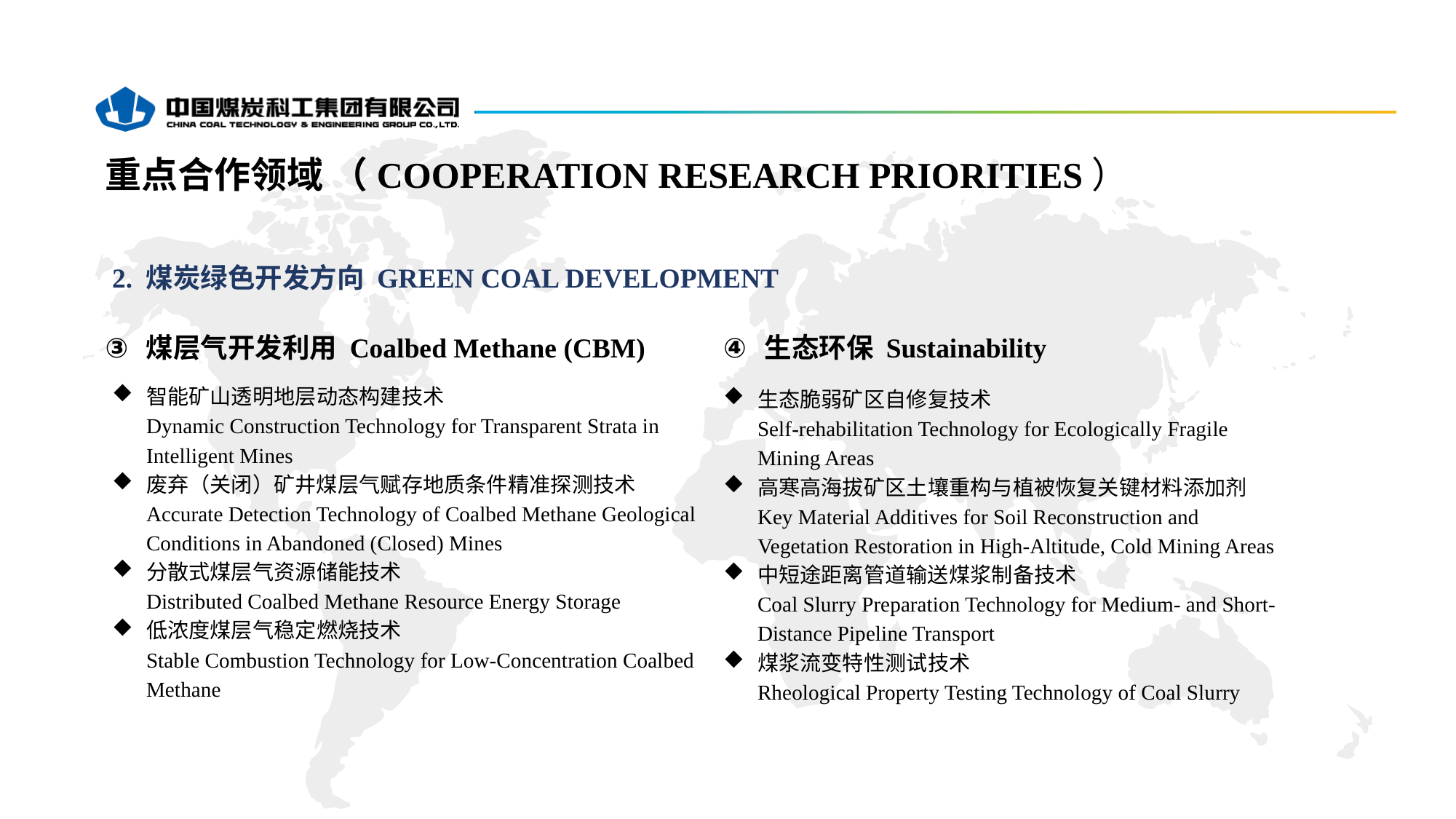

重点合作领域 （COOPERATION RESEARCH PRIORITIES）
2. 煤炭绿色开发方向 GREEN COAL DEVELOPMENT
生态环保 Sustainability
煤层气开发利用 Coalbed Methane (CBM)
智能矿山透明地层动态构建技术
Dynamic Construction Technology for Transparent Strata in Intelligent Mines
废弃（关闭）矿井煤层气赋存地质条件精准探测技术
Accurate Detection Technology of Coalbed Methane Geological Conditions in Abandoned (Closed) Mines
分散式煤层气资源储能技术
Distributed Coalbed Methane Resource Energy Storage
低浓度煤层气稳定燃烧技术
Stable Combustion Technology for Low-Concentration Coalbed Methane
生态脆弱矿区自修复技术
Self-rehabilitation Technology for Ecologically Fragile Mining Areas
高寒高海拔矿区土壤重构与植被恢复关键材料添加剂
Key Material Additives for Soil Reconstruction and Vegetation Restoration in High-Altitude, Cold Mining Areas
中短途距离管道输送煤浆制备技术
Coal Slurry Preparation Technology for Medium- and Short-Distance Pipeline Transport
煤浆流变特性测试技术
Rheological Property Testing Technology of Coal Slurry